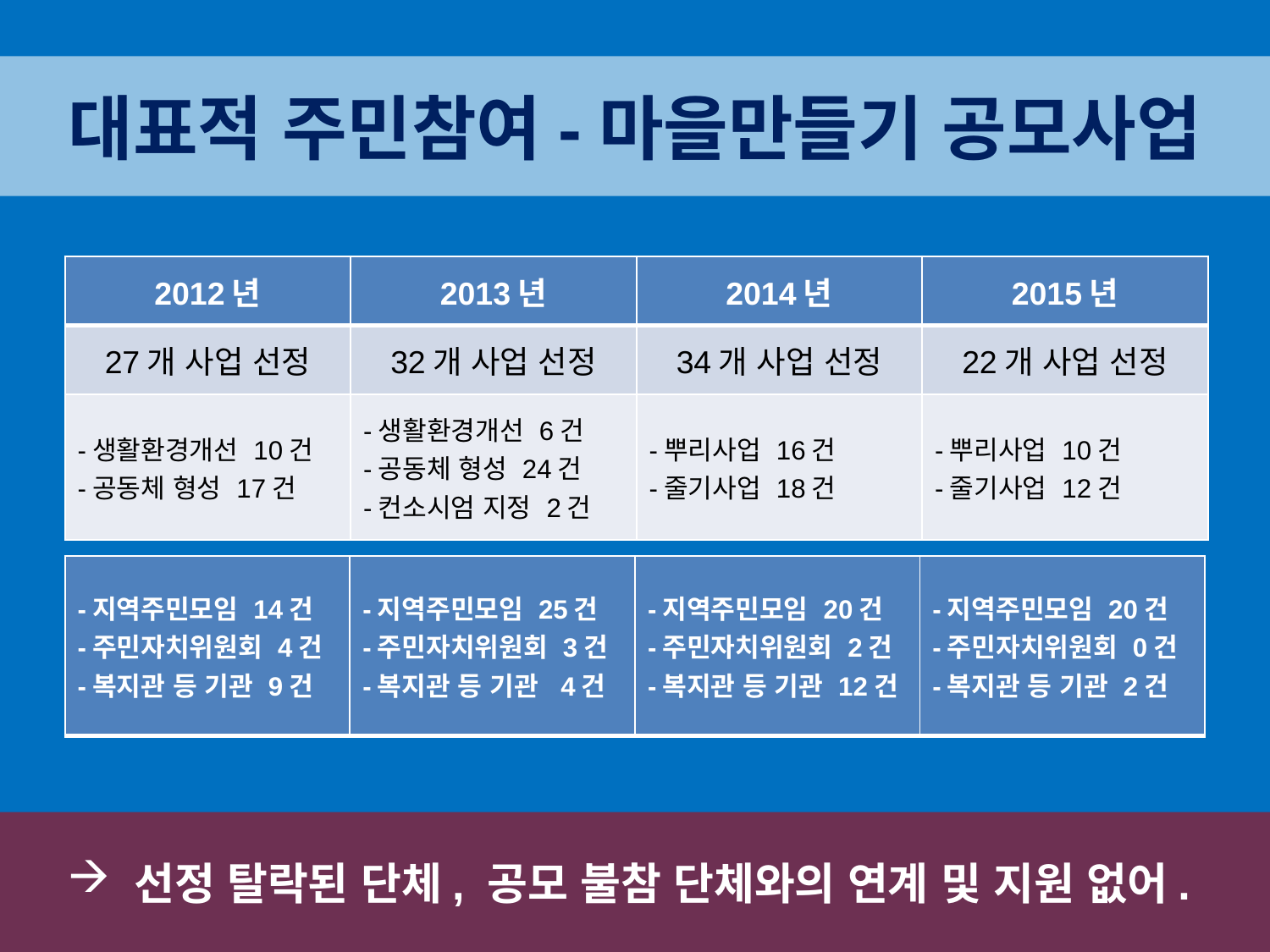

대표적 주민참여-마을만들기 공모사업
| 2012년 | 2013년 | 2014년 | 2015년 |
| --- | --- | --- | --- |
| 27개 사업 선정 | 32개 사업 선정 | 34개 사업 선정 | 22개 사업 선정 |
| -생활환경개선 10건 -공동체 형성 17건 | -생활환경개선 6건 -공동체 형성 24건 -컨소시엄 지정 2건 | -뿌리사업 16건 -줄기사업 18건 | -뿌리사업 10건 -줄기사업 12건 |
| -지역주민모임 14건 -주민자치위원회 4건 -복지관 등 기관 9건 | -지역주민모임 25건 -주민자치위원회 3건 -복지관 등 기관 4건 | -지역주민모임 20건 -주민자치위원회 2건 -복지관 등 기관 12건 | -지역주민모임 20건 -주민자치위원회 0건 -복지관 등 기관 2건 |
| --- | --- | --- | --- |
 선정 탈락된 단체, 공모 불참 단체와의 연계 및 지원 없어.